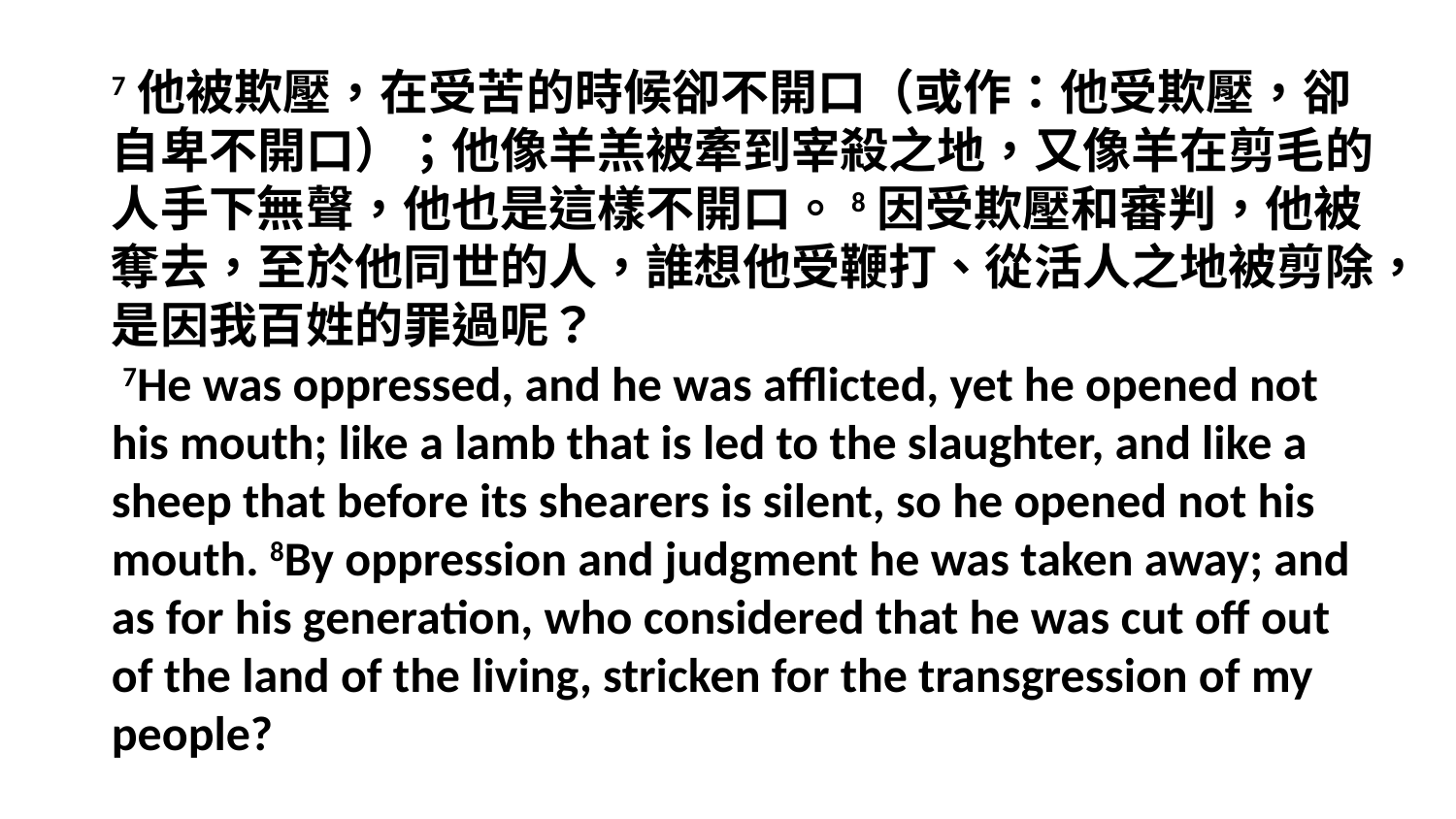

7他被欺壓，在受苦的時候卻不開口（或作：他受欺壓，卻自卑不開口）；他像羊羔被牽到宰殺之地，又像羊在剪毛的人手下無聲，他也是這樣不開口。8因受欺壓和審判，他被奪去，至於他同世的人，誰想他受鞭打、從活人之地被剪除，是因我百姓的罪過呢？
 7He was oppressed, and he was afflicted, yet he opened not his mouth; like a lamb that is led to the slaughter, and like a sheep that before its shearers is silent, so he opened not his mouth. 8By oppression and judgment he was taken away; and as for his generation, who considered that he was cut off out of the land of the living, stricken for the transgression of my people?